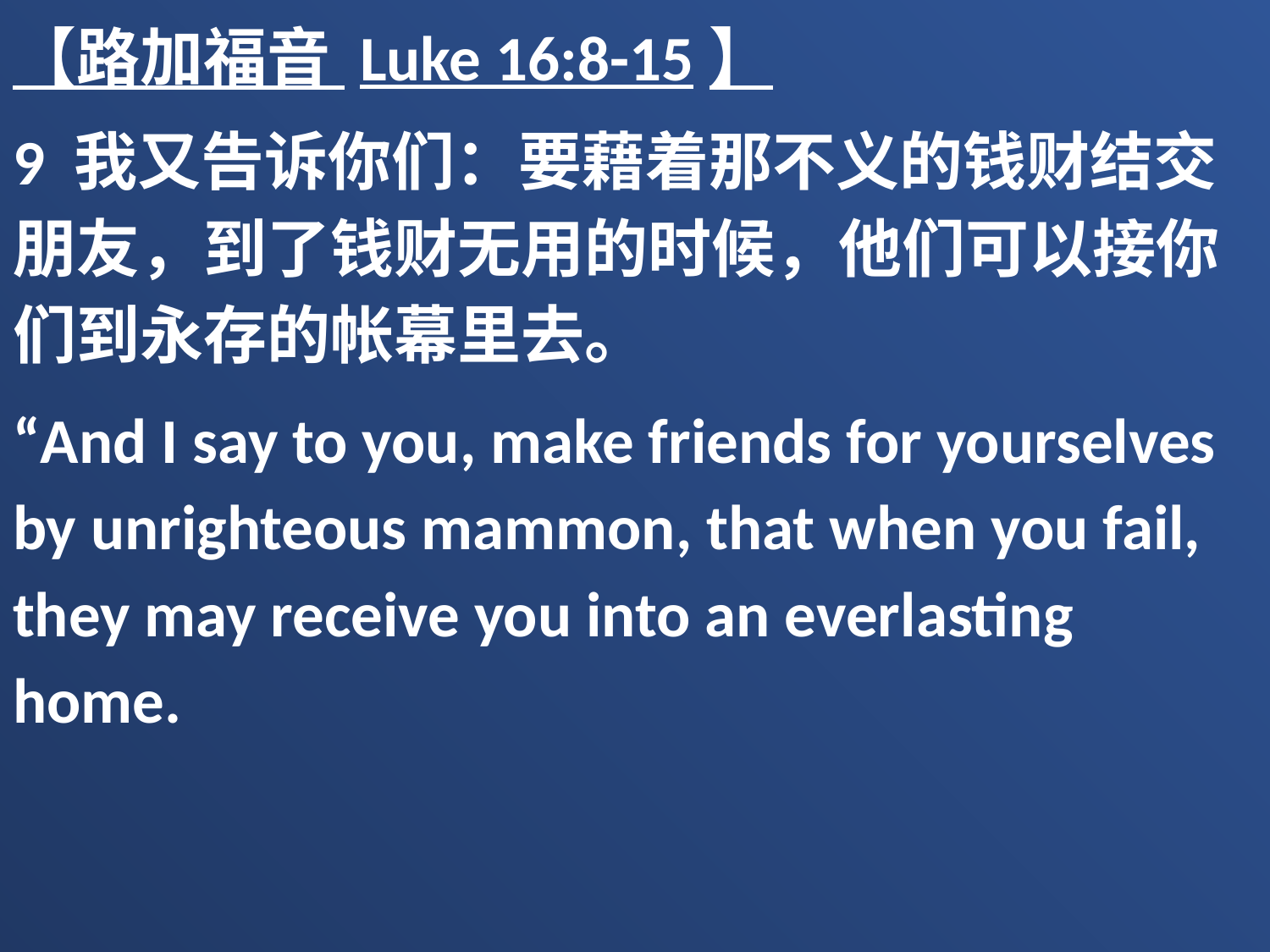

【路加福音 Luke 16:8-15】
9 我又告诉你们：要藉着那不义的钱财结交朋友，到了钱财无用的时候，他们可以接你们到永存的帐幕里去。
“And I say to you, make friends for yourselves by unrighteous mammon, that when you fail, they may receive you into an everlasting home.